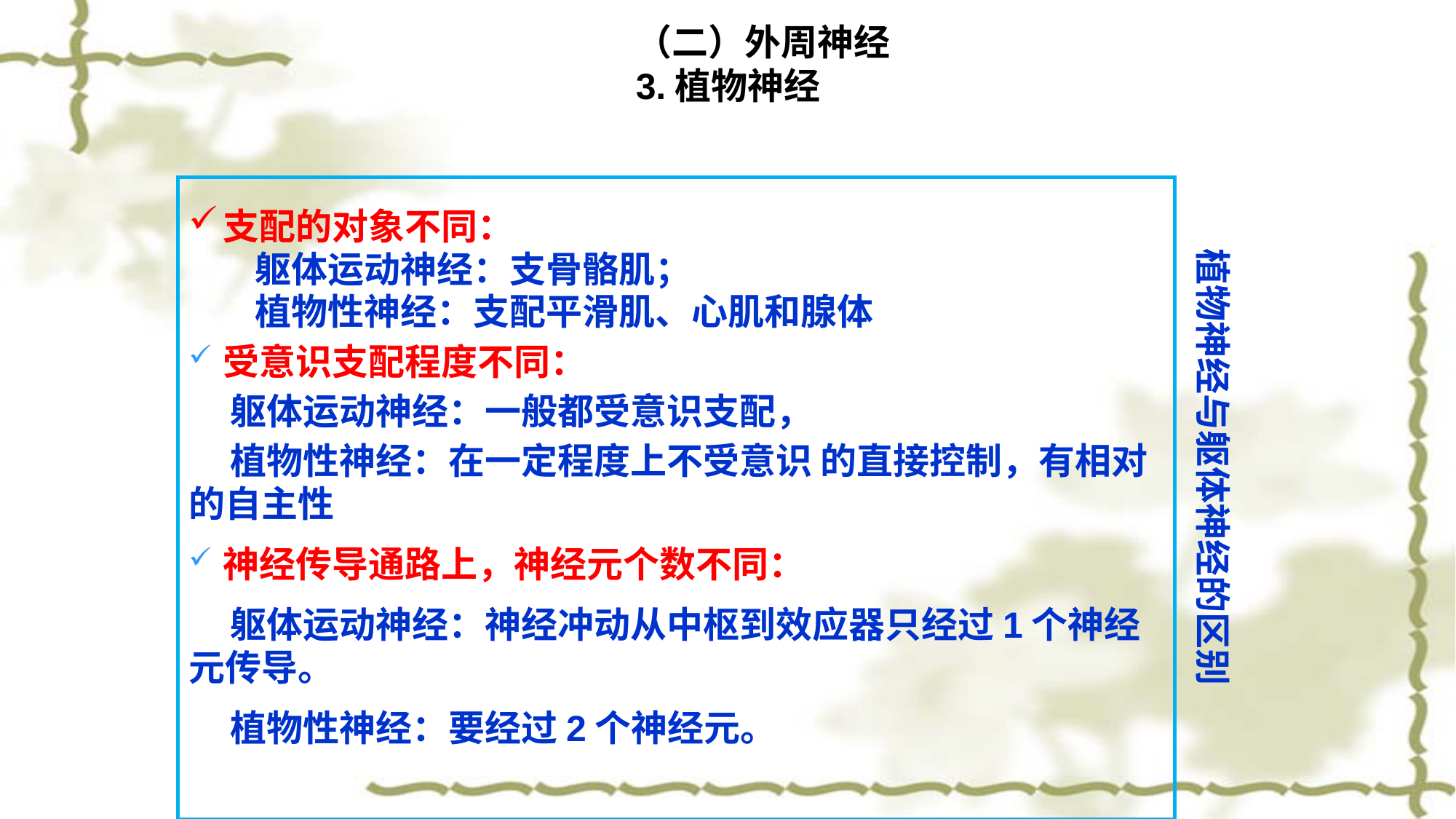

（二）外周神经
3.植物神经
支配的对象不同：
       躯体运动神经：支骨骼肌；
       植物性神经：支配平滑肌、心肌和腺体
受意识支配程度不同：
    躯体运动神经：一般都受意识支配，
    植物性神经：在一定程度上不受意识 的直接控制，有相对的自主性
神经传导通路上，神经元个数不同：
    躯体运动神经：神经冲动从中枢到效应器只经过1个神经元传导。
    植物性神经：要经过2个神经元。

植物神经与躯体神经的区别